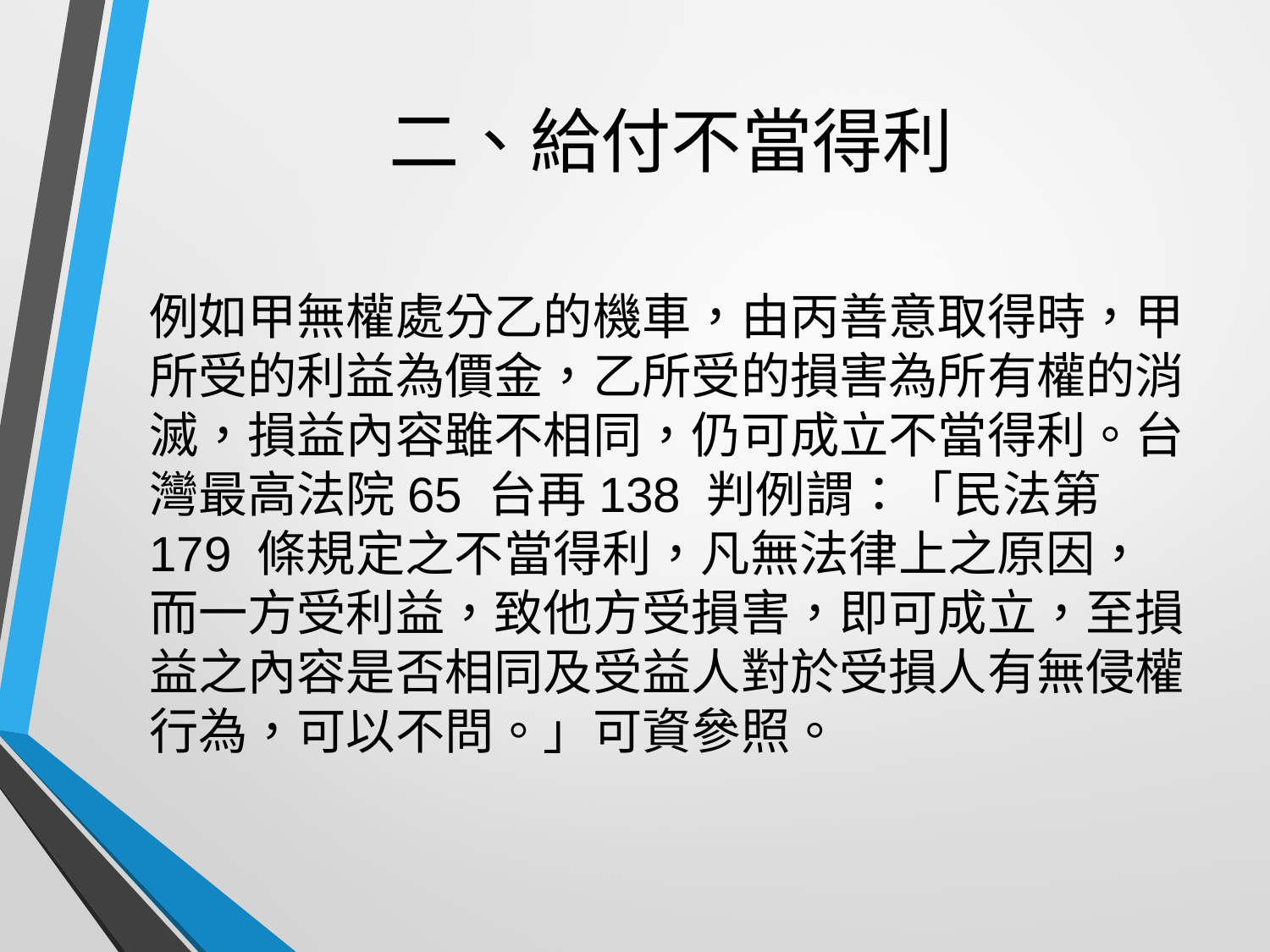

# 二、給付不當得利
例如甲無權處分乙的機車，由丙善意取得時，甲所受的利益為價金，乙所受的損害為所有權的消滅，損益內容雖不相同，仍可成立不當得利。台灣最高法院65 台再138 判例謂：「民法第179 條規定之不當得利，凡無法律上之原因，而一方受利益，致他方受損害，即可成立，至損益之內容是否相同及受益人對於受損人有無侵權行為，可以不問。」可資參照。